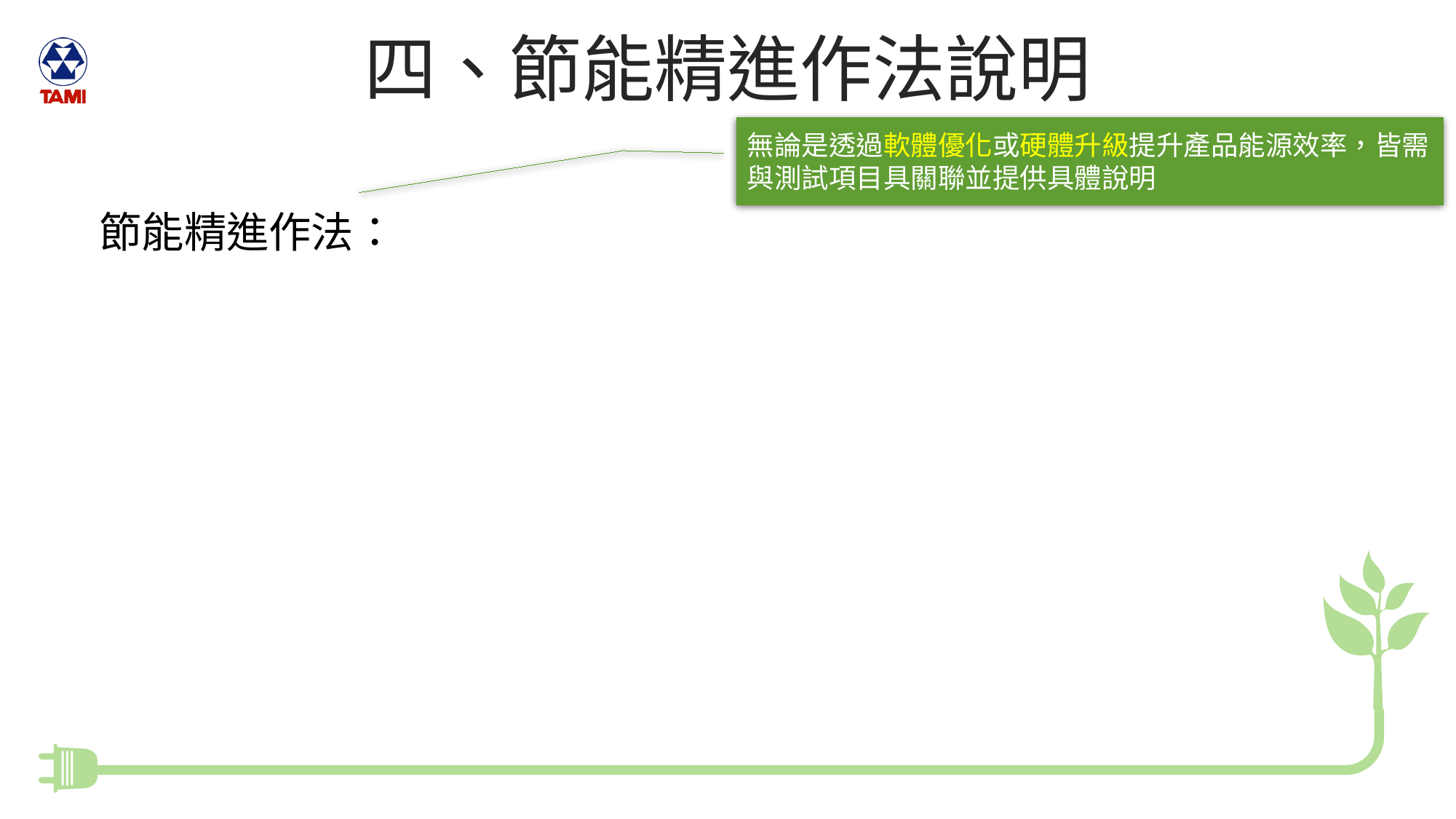

四、節能精進作法說明
無論是透過軟體優化或硬體升級提升產品能源效率，皆需與測試項目具關聯並提供具體說明
節能精進作法：